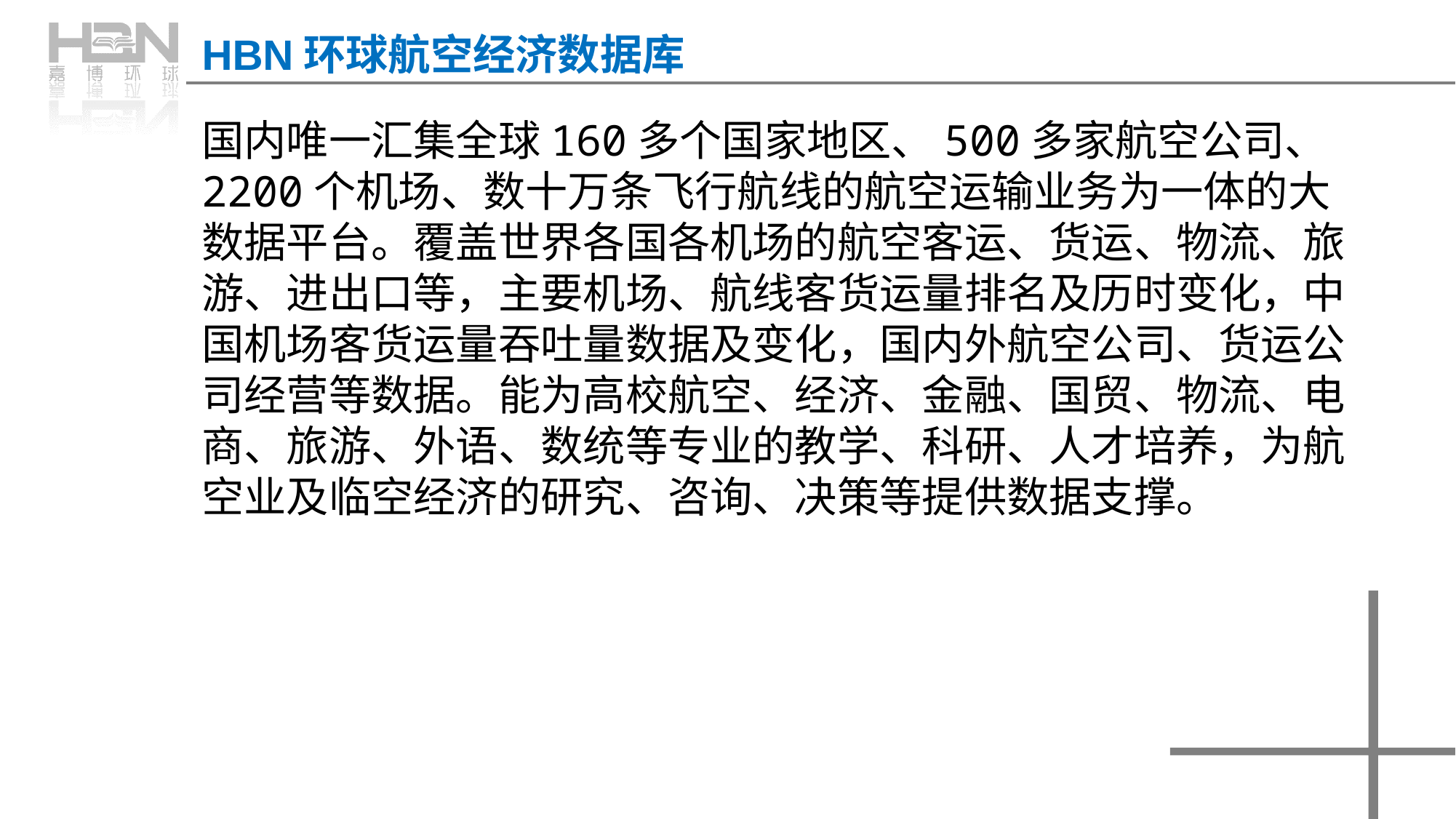

HBN环球航空经济数据库
国内唯一汇集全球160多个国家地区、500多家航空公司、2200个机场、数十万条飞行航线的航空运输业务为一体的大数据平台。覆盖世界各国各机场的航空客运、货运、物流、旅游、进出口等，主要机场、航线客货运量排名及历时变化，中国机场客货运量吞吐量数据及变化，国内外航空公司、货运公司经营等数据。能为高校航空、经济、金融、国贸、物流、电商、旅游、外语、数统等专业的教学、科研、人才培养，为航空业及临空经济的研究、咨询、决策等提供数据支撑。
70%

39%